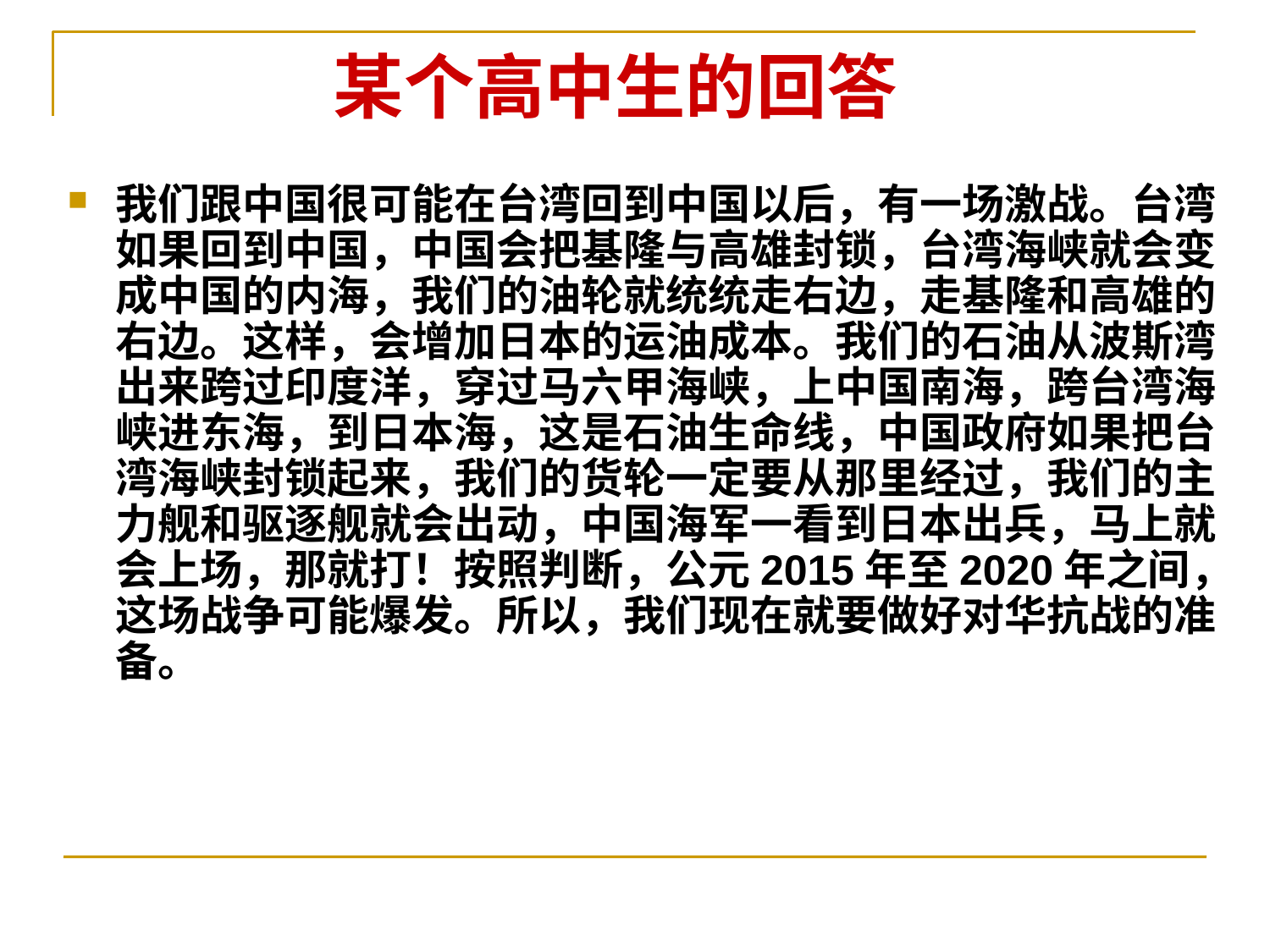

# 某个高中生的回答
我们跟中国很可能在台湾回到中国以后，有一场激战。台湾如果回到中国，中国会把基隆与高雄封锁，台湾海峡就会变成中国的内海，我们的油轮就统统走右边，走基隆和高雄的右边。这样，会增加日本的运油成本。我们的石油从波斯湾出来跨过印度洋，穿过马六甲海峡，上中国南海，跨台湾海峡进东海，到日本海，这是石油生命线，中国政府如果把台湾海峡封锁起来，我们的货轮一定要从那里经过，我们的主力舰和驱逐舰就会出动，中国海军一看到日本出兵，马上就会上场，那就打！按照判断，公元2015年至2020年之间，这场战争可能爆发。所以，我们现在就要做好对华抗战的准备。